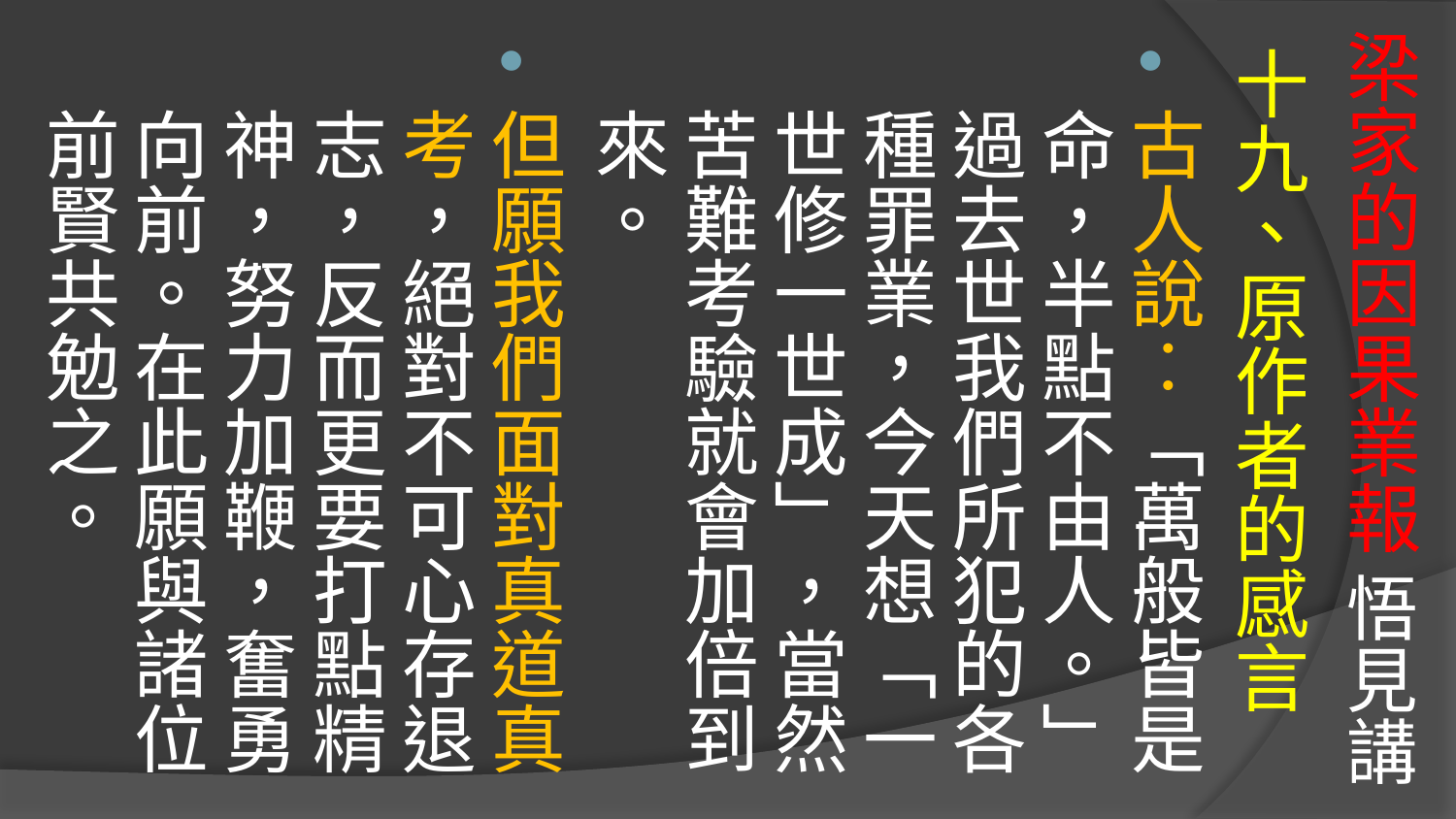

# 梁家的因果業報 悟見講
十九、原作者的感言
古人說︰「萬般皆是命，半點不由人。」過去世我們所犯的各種罪業，今天想「一世修一世成」，當然苦難考驗就會加倍到來。
但願我們面對真道真考，絕對不可心存退志，反而更要打點精神，努力加鞭，奮勇向前。在此願與諸位前賢共勉之。